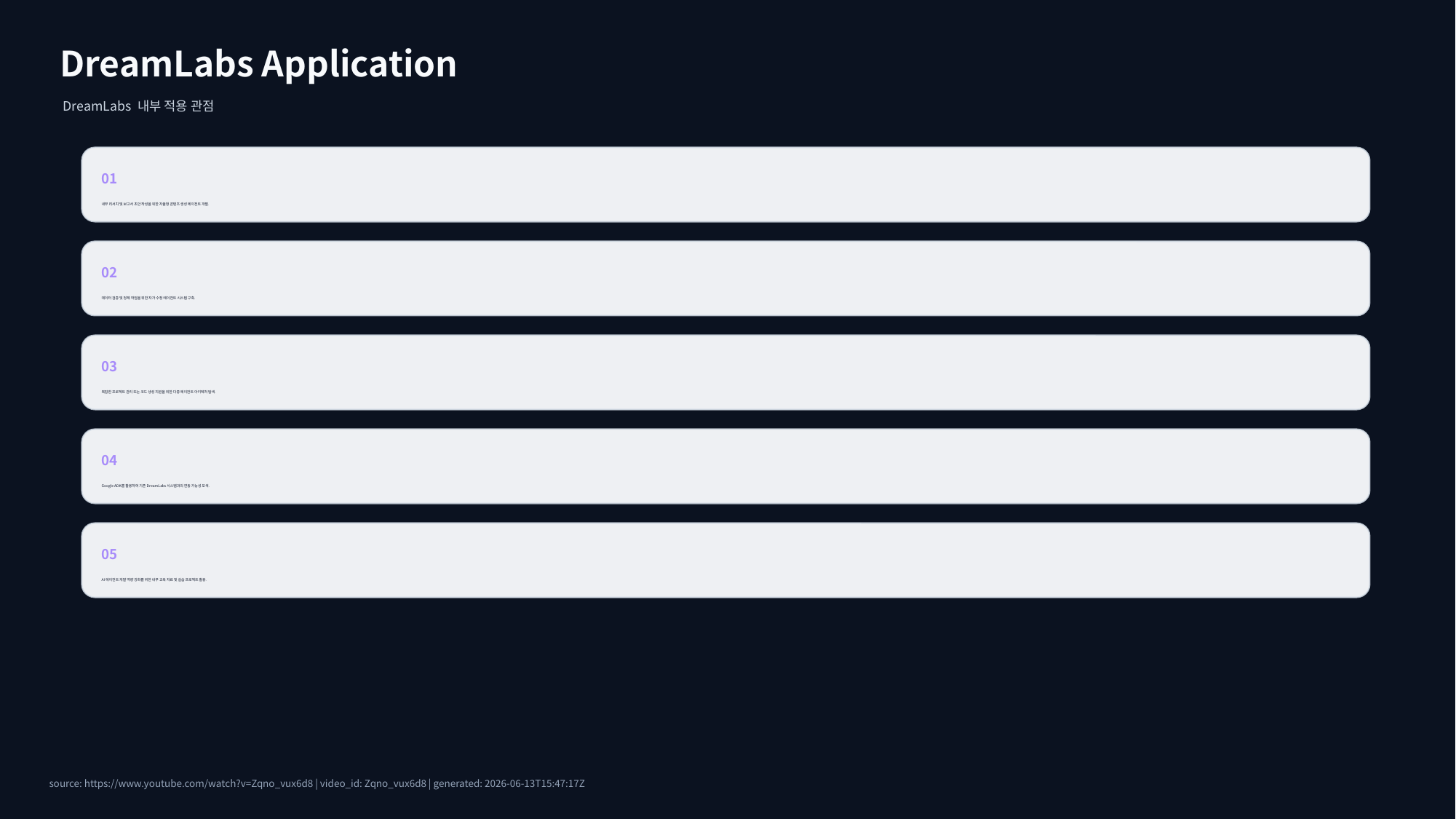

DreamLabs Application
DreamLabs 내부 적용 관점

01
내부 리서치 및 보고서 초안 작성을 위한 자율형 콘텐츠 생성 에이전트 개발.

02
데이터 검증 및 정제 작업을 위한 자가 수정 에이전트 시스템 구축.

03
복잡한 프로젝트 관리 또는 코드 생성 지원을 위한 다중 에이전트 아키텍처 탐색.

04
Google ADK를 활용하여 기존 DreamLabs 시스템과의 연동 가능성 모색.

05
AI 에이전트 개발 역량 강화를 위한 내부 교육 자료 및 실습 프로젝트 활용.
source: https://www.youtube.com/watch?v=Zqno_vux6d8 | video_id: Zqno_vux6d8 | generated: 2026-06-13T15:47:17Z